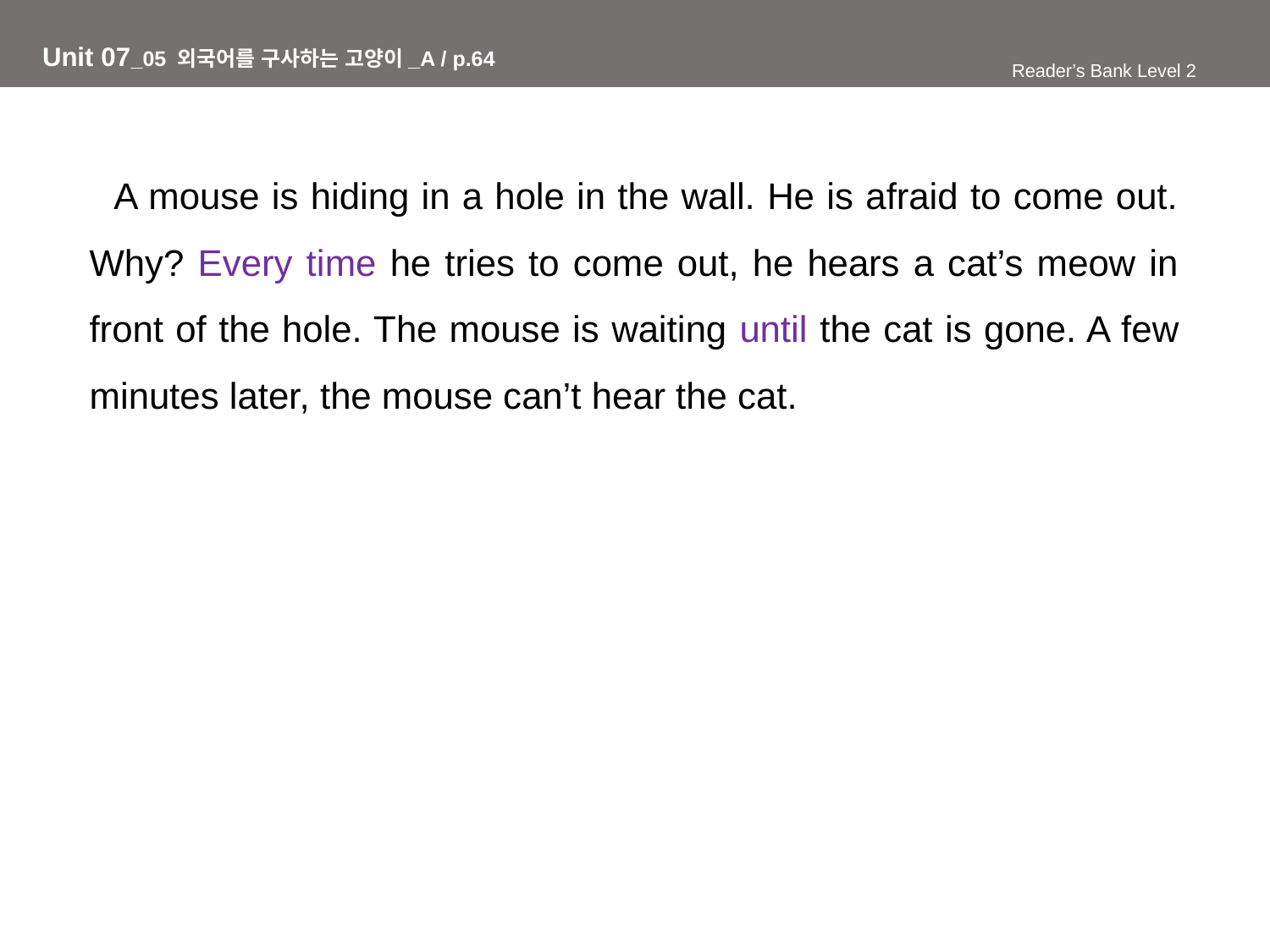

# Unit 07_05 외국어를 구사하는 고양이_A / p.64
Reader’s Bank Level 2

  A mouse is hiding in a hole in the wall. He is afraid to come out. Why? Every time he tries to come out, he hears a cat’s meow in front of the hole. The mouse is waiting until the cat is gone. A few minutes later, the mouse can’t hear the cat.